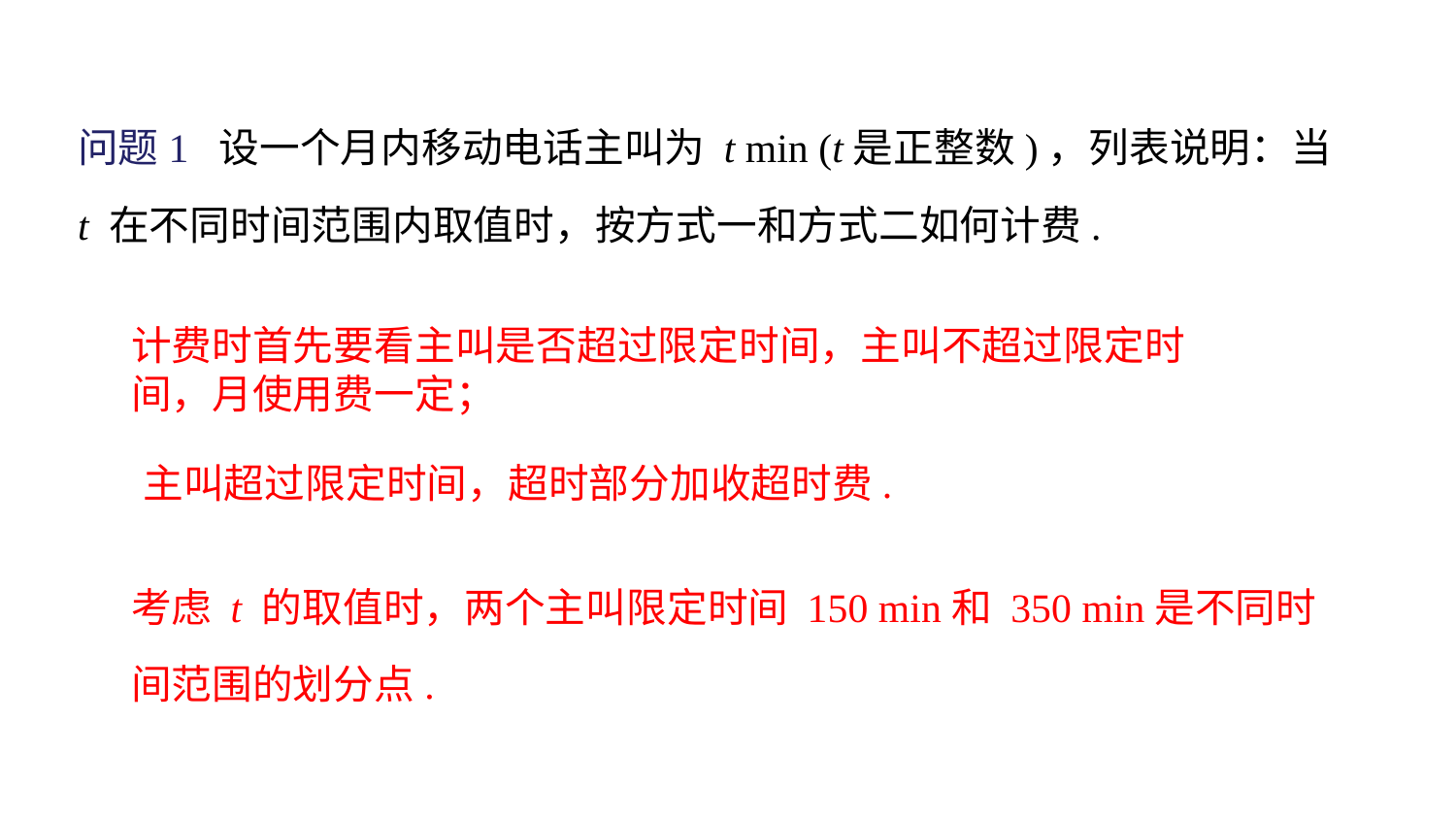

问题1  设一个月内移动电话主叫为 t min (t是正整数)，列表说明：当 t 在不同时间范围内取值时，按方式一和方式二如何计费.
计费时首先要看主叫是否超过限定时间，主叫不超过限定时间，月使用费一定；
主叫超过限定时间，超时部分加收超时费.
考虑 t 的取值时，两个主叫限定时间 150 min和 350 min是不同时间范围的划分点.